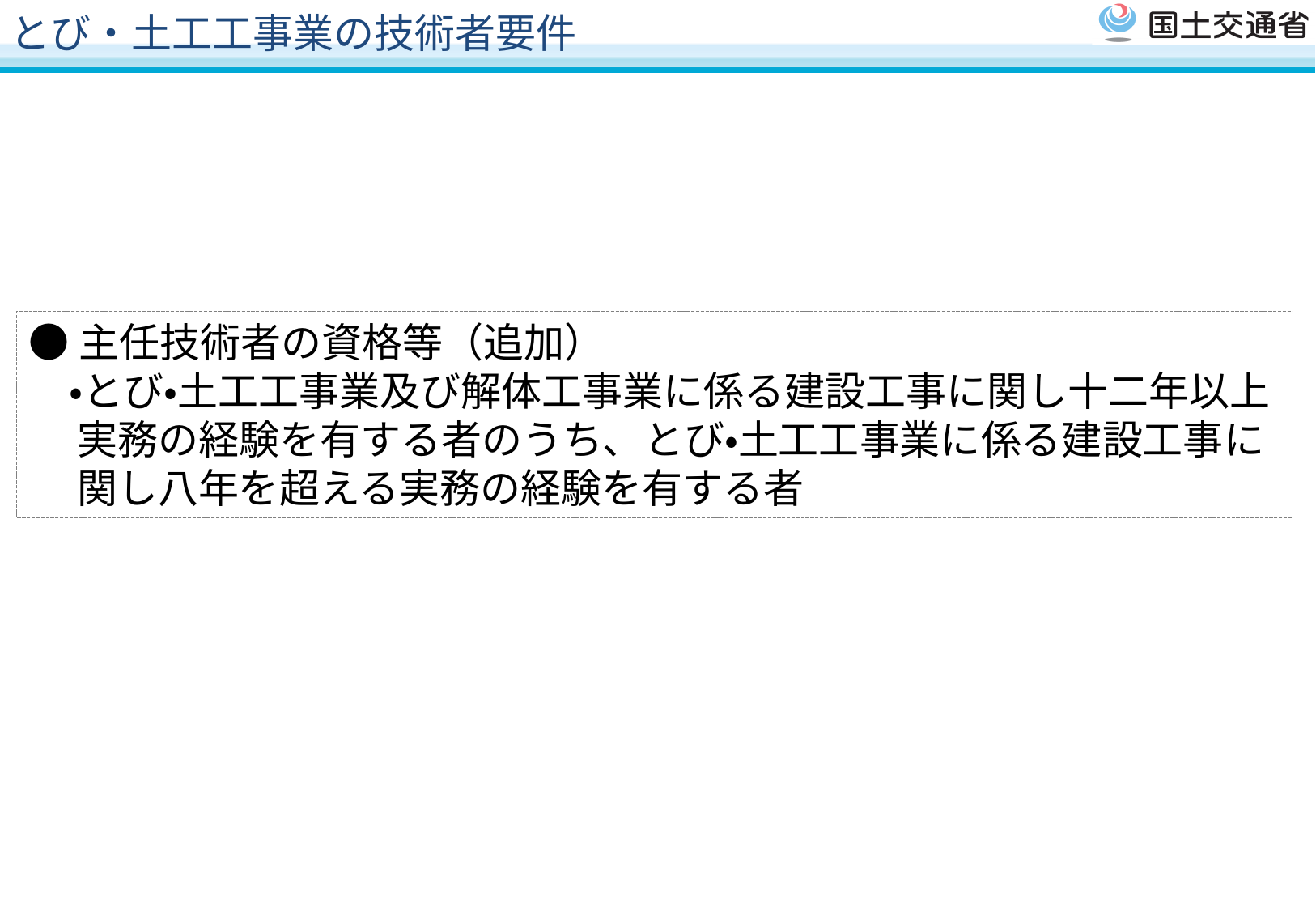

とび・土工工事業の技術者要件
●主任技術者の資格等（追加）
　・とび・土工工事業及び解体工事業に係る建設工事に関し十二年以上実務の経験を有する者のうち、とび・土工工事業に係る建設工事に関し八年を超える実務の経験を有する者